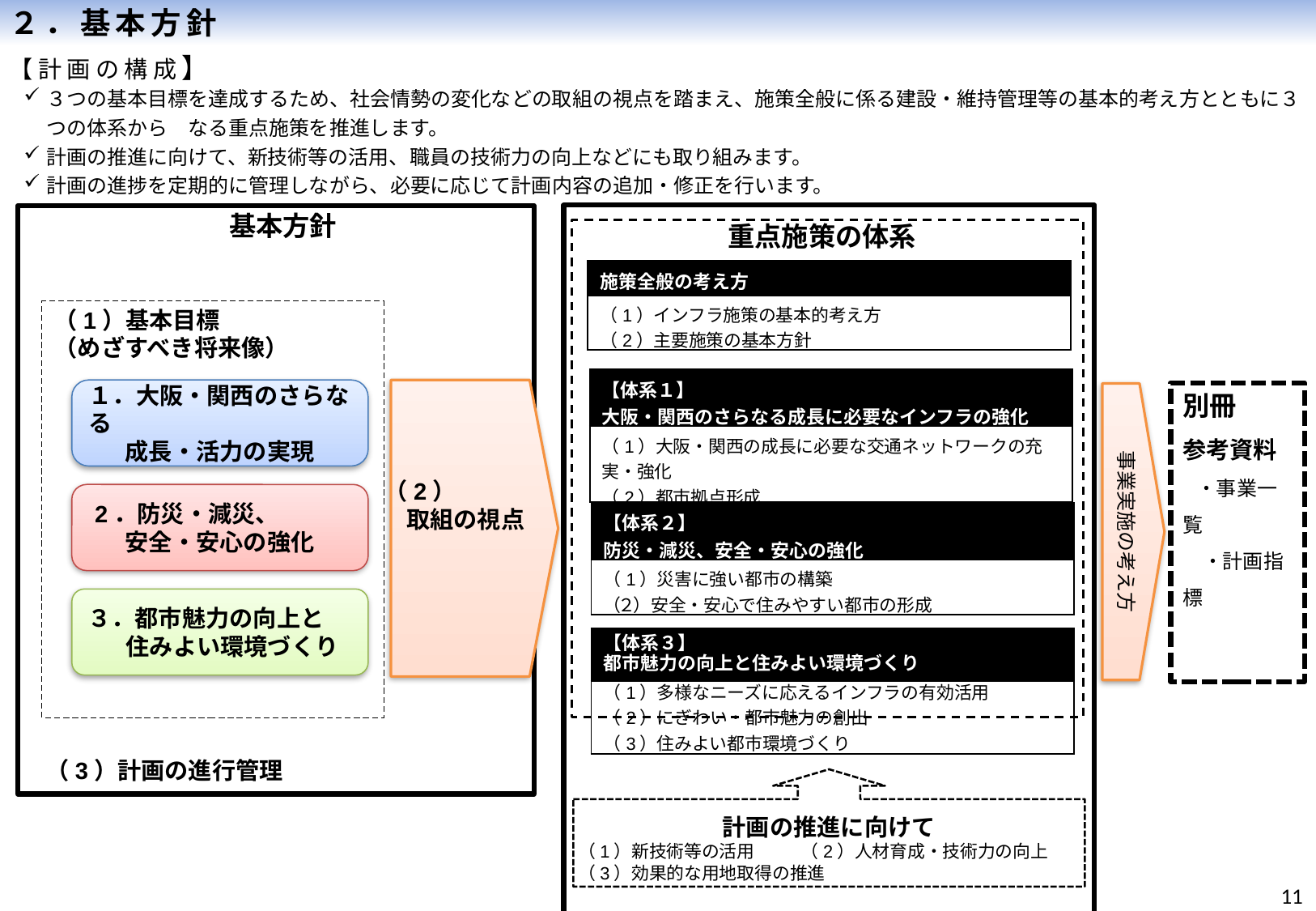

２．基本方針
【計画の構成】
３つの基本目標を達成するため、社会情勢の変化などの取組の視点を踏まえ、施策全般に係る建設・維持管理等の基本的考え方とともに３つの体系から　なる重点施策を推進します。
計画の推進に向けて、新技術等の活用、職員の技術力の向上などにも取り組みます。
計画の進捗を定期的に管理しながら、必要に応じて計画内容の追加・修正を行います。
基本方針

（1）基本目標
（めざすべき将来像）

１．大阪・関西のさらなる
成長・活力の実現
 2．防災・減災、
安全・安心の強化
３．都市魅力の向上と
      住みよい環境づくり

（2）
   取組の視点
（3）計画の進行管理
事業実施の考え方
別冊
参考資料
  ・事業一覧
　・計画指標

計画の推進に向けて
（1）新技術等の活用   　　（2）人材育成・技術力の向上
（3）効果的な用地取得の推進

重点施策の体系

| 施策全般の考え方 |
| --- |
| （1）インフラ施策の基本的考え方 （2）主要施策の基本方針 |
| 【体系１】 大阪・関西のさらなる成長に必要なインフラの強化 |
| --- |
| （1）大阪・関西の成長に必要な交通ネットワークの充実・強化 （2）都市拠点形成 |
| 【体系２】 防災・減災、安全・安心の強化 |
| --- |
| （1）災害に強い都市の構築 （２）安全・安心で住みやすい都市の形成 |
| 【体系３】 都市魅力の向上と住みよい環境づくり |
| --- |
| （1）多様なニーズに応えるインフラの有効活用 （2）にぎわい・都市魅力の創出 （3）住みよい都市環境づくり |
11